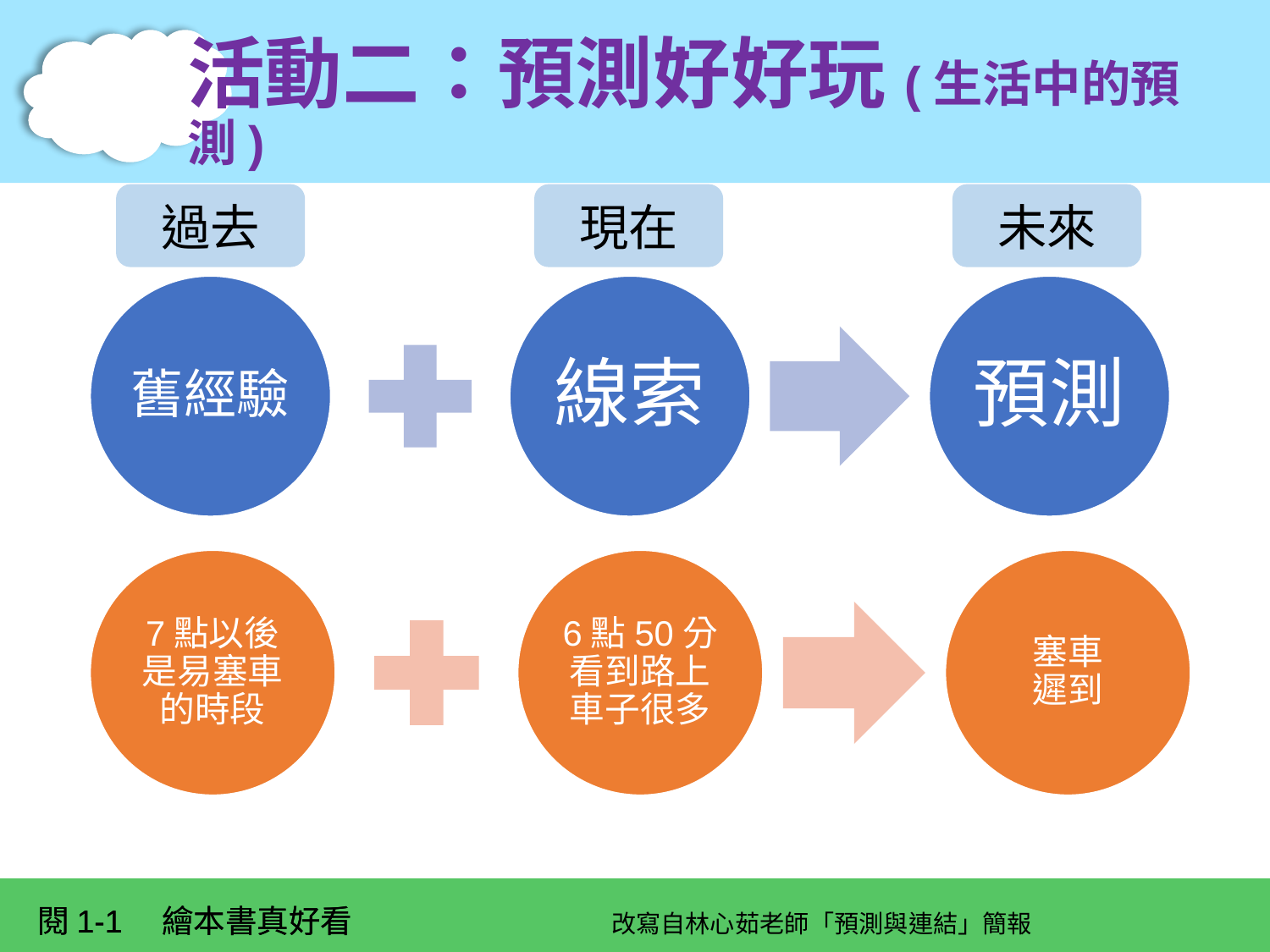

# 活動二：預測好好玩(生活中的預測)
過去
現在
未來
舊經驗

線索

預測
7點以後是易塞車的時段

6點50分
看到路上車子很多

塞車
遲到